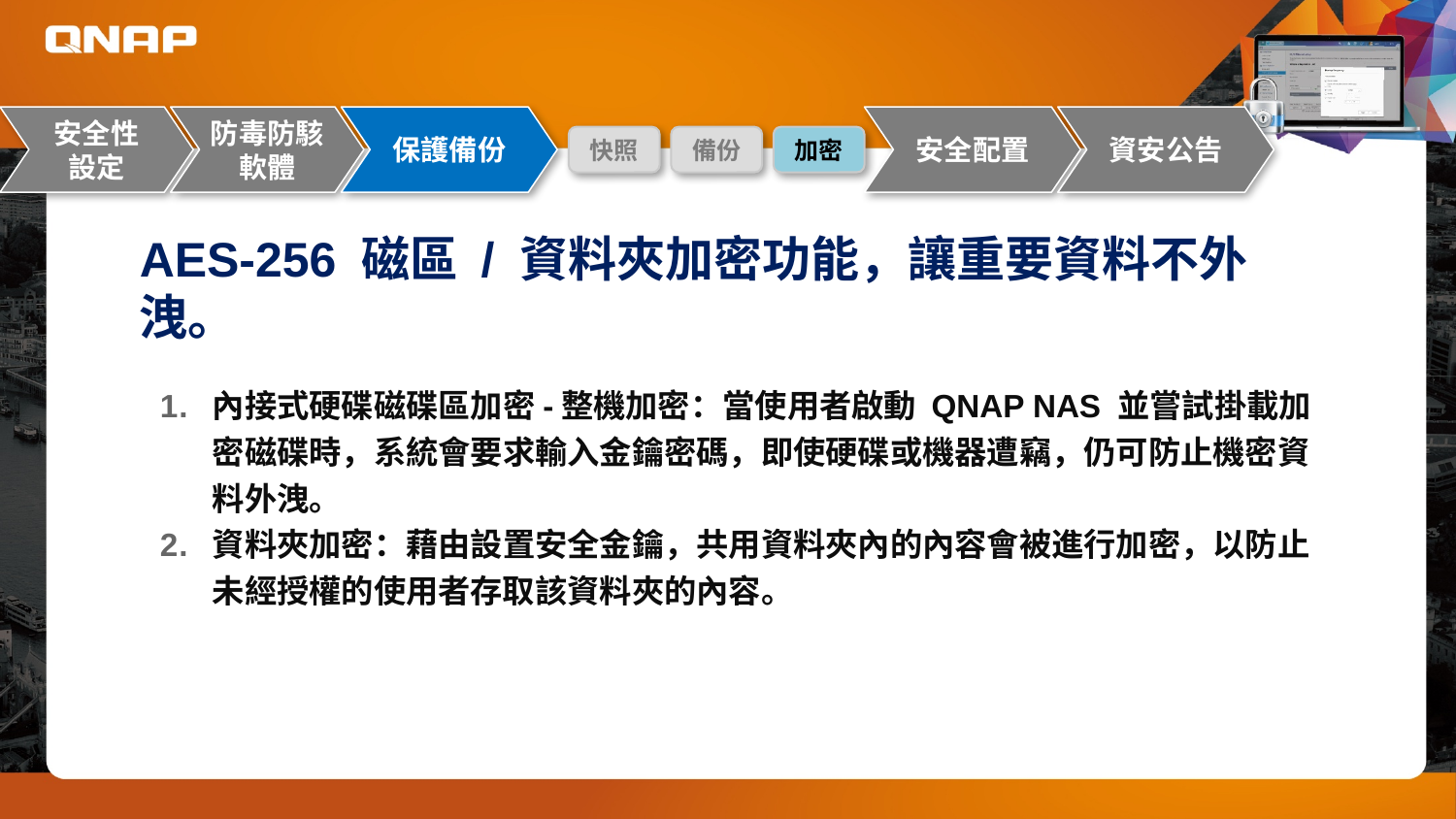

安全性
設定

防毒防駭軟體

保護備份

安全配置

資安公告
快照

備份

加密

AES-256 磁區 / 資料夾加密功能，讓重要資料不外洩。
內接式硬碟磁碟區加密-整機加密：當使用者啟動 QNAP NAS 並嘗試掛載加密磁碟時，系統會要求輸入金鑰密碼，即使硬碟或機器遭竊，仍可防止機密資料外洩。
資料夾加密：藉由設置安全金鑰，共用資料夾內的內容會被進行加密，以防止未經授權的使用者存取該資料夾的內容。